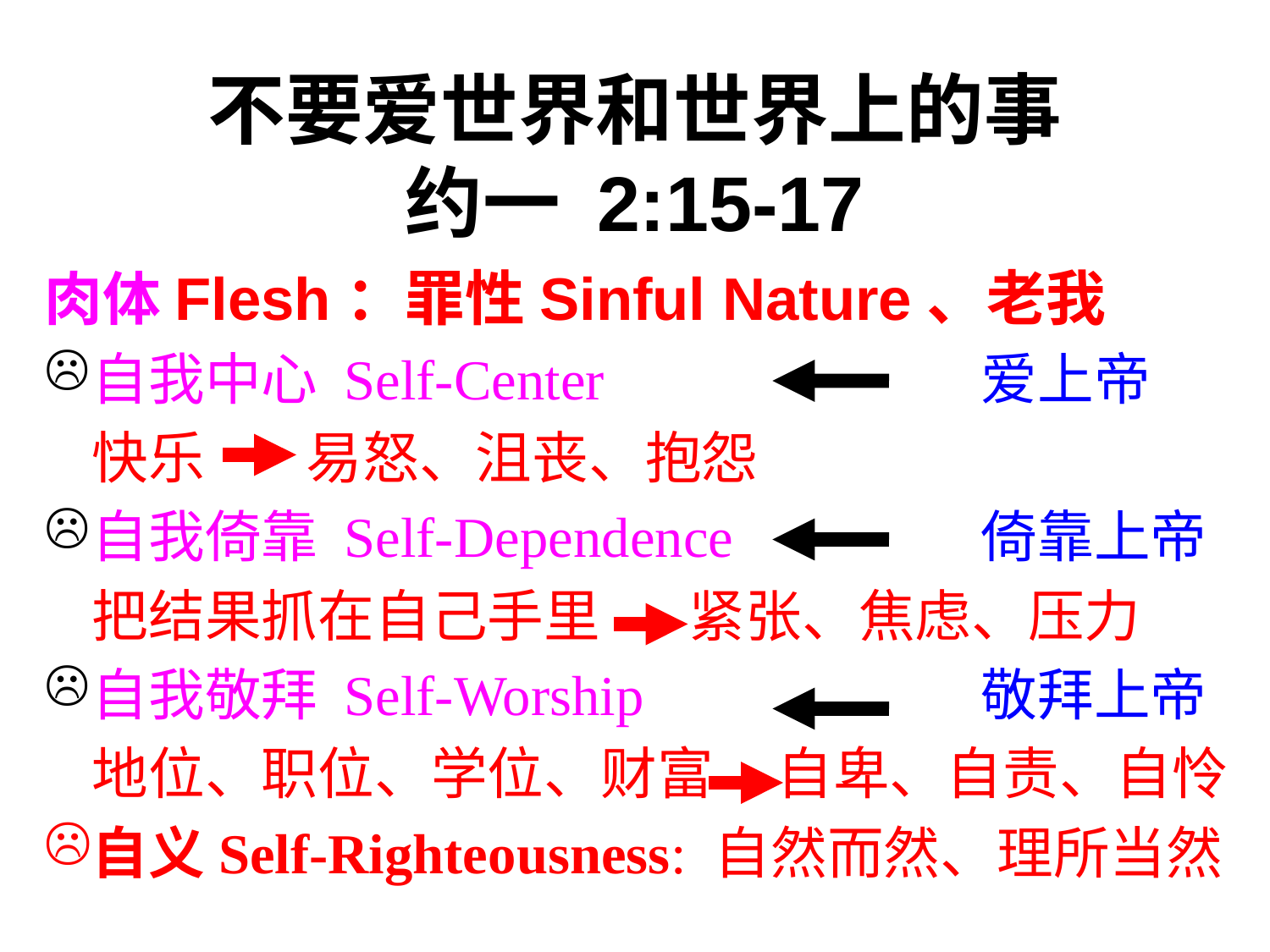

# 不要爱世界和世界上的事 约一 2:15-17
肉体Flesh：罪性Sinful Nature、老我
自我中心 Self-Center			爱上帝
	快乐        易怒、沮丧、抱怨
自我倚靠 Self-Dependence 		倚靠上帝
	把结果抓在自己手里       紧张、焦虑、压力
自我敬拜 Self-Worship	 		敬拜上帝
	地位、职位、学位、财富     自卑、自责、自怜
自义Self-Righteousness: 自然而然、理所当然